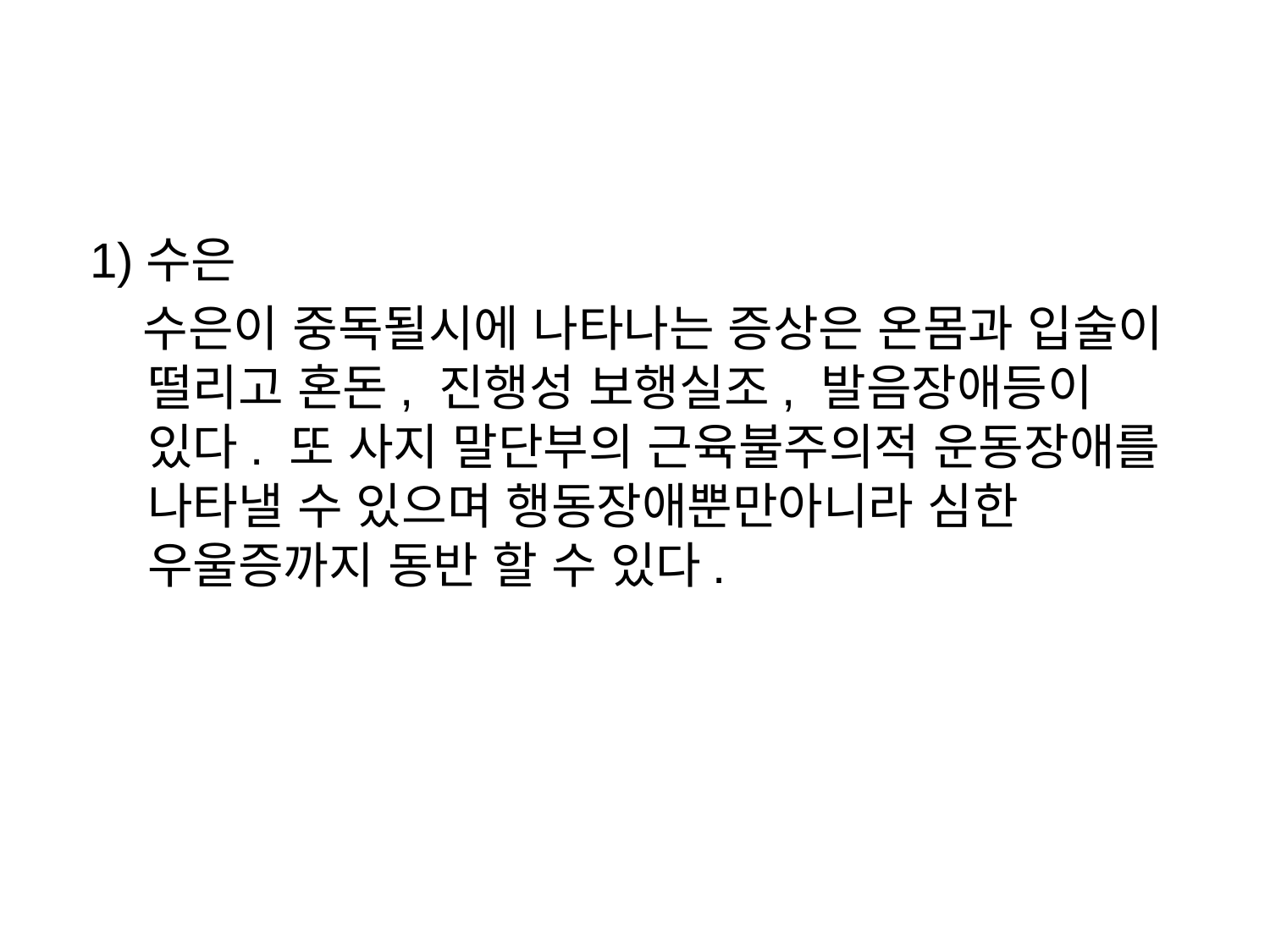

1)수은
    수은이 중독될시에 나타나는 증상은 온몸과 입술이 떨리고 혼돈, 진행성 보행실조, 발음장애등이 있다. 또 사지 말단부의 근육불주의적 운동장애를 나타낼 수 있으며 행동장애뿐만아니라 심한 우울증까지 동반 할 수 있다.